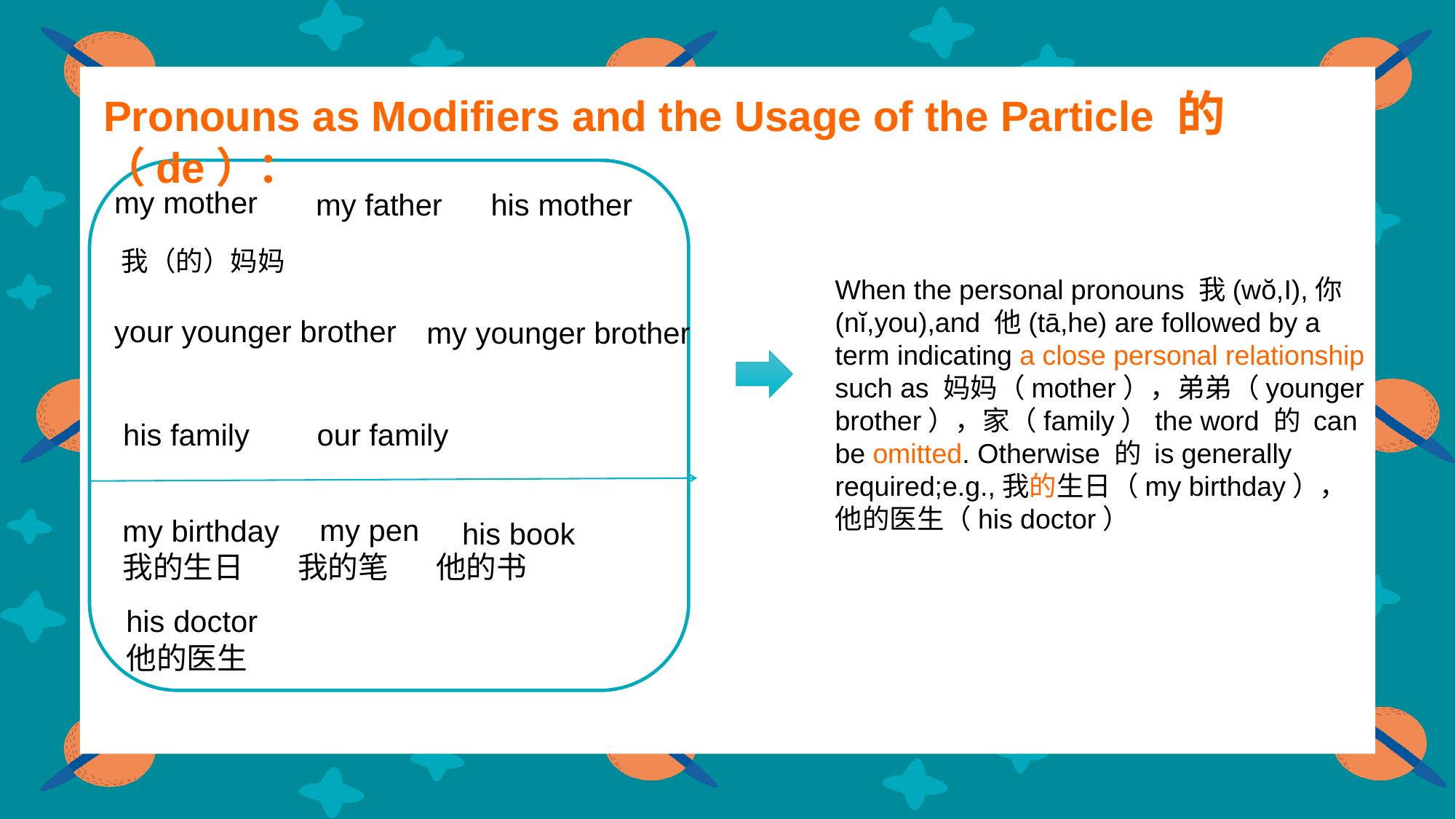

Pronouns as Modifiers and the Usage of the Particle 的（de）：

my mother
my father
his mother
我（的）妈妈
When the personal pronouns 我(wŏ,I),你(nĭ,you),and 他(tā,he) are followed by a term indicating a close personal relationship such as 妈妈（mother），弟弟（younger brother），家（family）the word 的 can be omitted. Otherwise 的 is generally required;e.g.,我的生日（my birthday），他的医生（his doctor）
your younger brother

my younger brother

his family
our family
my pen
my birthday
我的生日        我的笔       他的书
his book
his doctor
他的医生